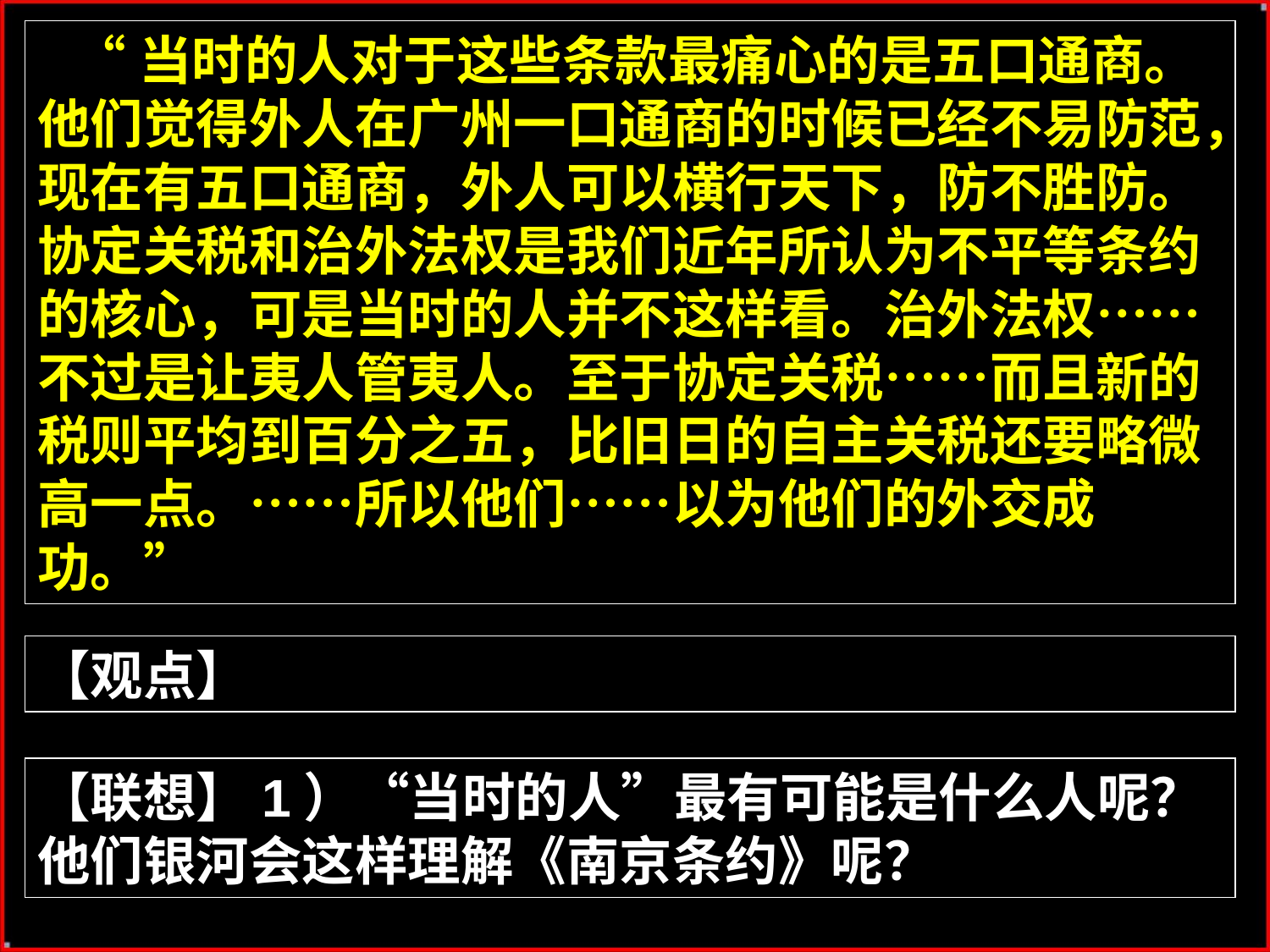

“当时的人对于这些条款最痛心的是五口通商。他们觉得外人在广州一口通商的时候已经不易防范，现在有五口通商，外人可以横行天下，防不胜防。协定关税和治外法权是我们近年所认为不平等条约的核心，可是当时的人并不这样看。治外法权……不过是让夷人管夷人。至于协定关税……而且新的税则平均到百分之五，比旧日的自主关税还要略微高一点。……所以他们……以为他们的外交成功。”
【观点】
【联想】1）“当时的人”最有可能是什么人呢？他们银河会这样理解《南京条约》呢？